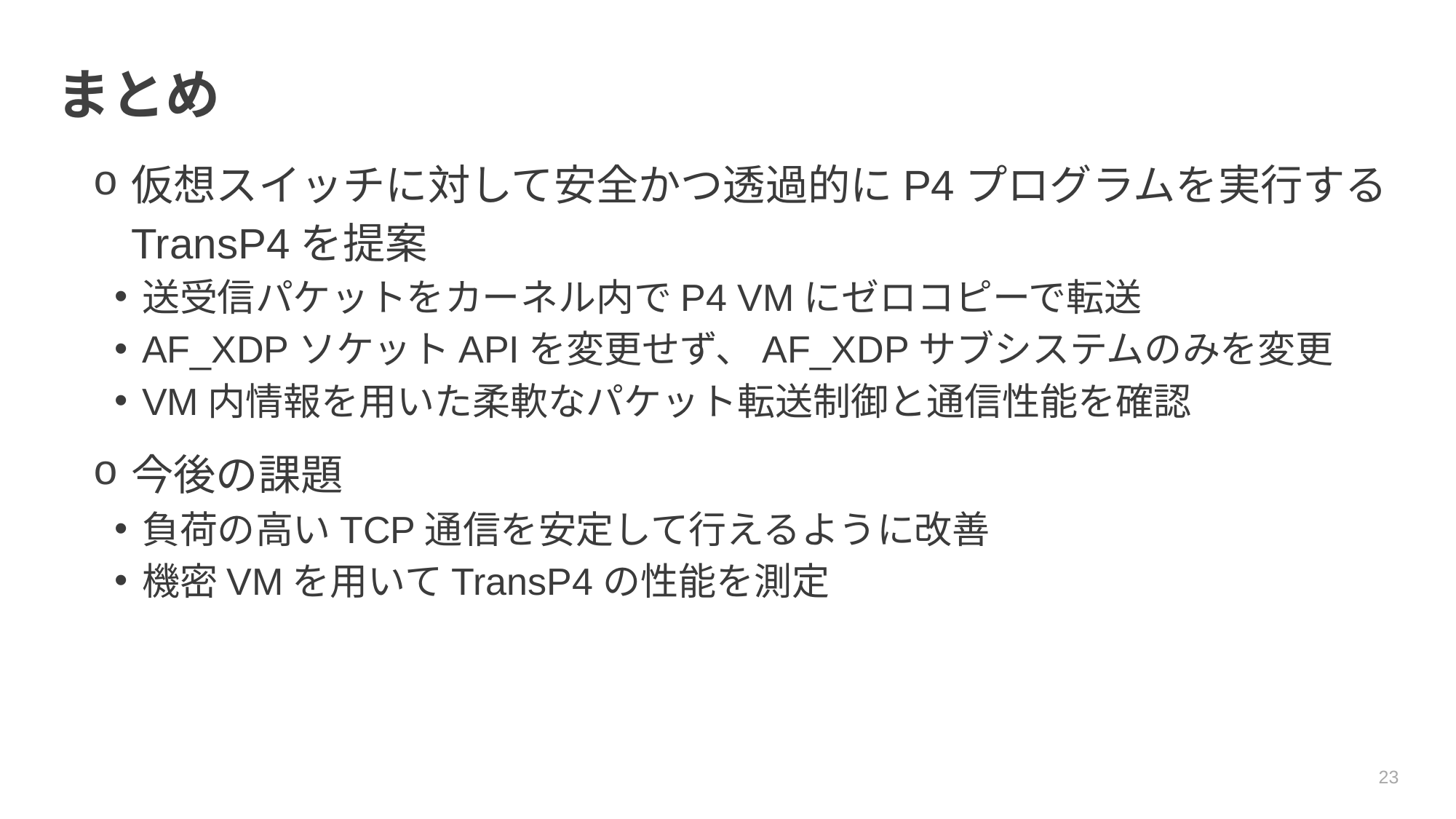

# まとめ
仮想スイッチに対して安全かつ透過的にP4プログラムを実行するTransP4を提案
送受信パケットをカーネル内でP4 VMにゼロコピーで転送
AF_XDPソケットAPIを変更せず、AF_XDPサブシステムのみを変更
VM内情報を用いた柔軟なパケット転送制御と通信性能を確認
今後の課題
負荷の高いTCP通信を安定して行えるように改善
機密VMを用いてTransP4の性能を測定

23